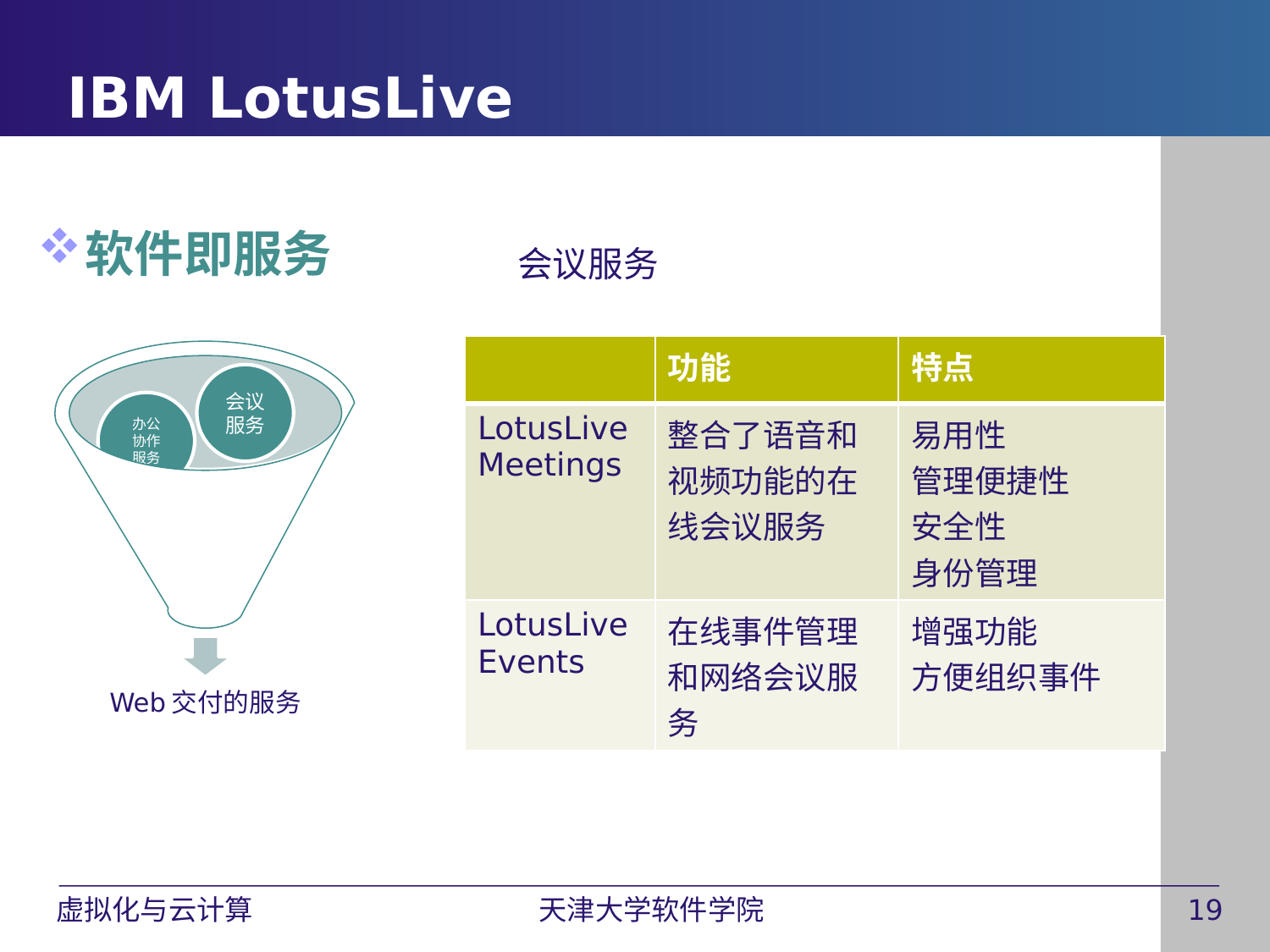

# IBM LotusLive
软件即服务
会议服务
会议服务
办公协作服务
电子邮件服务
Web交付的服务
|  | 功能 | 特点 |
| --- | --- | --- |
| LotusLive Meetings | 整合了语音和视频功能的在线会议服务 | 易用性 管理便捷性 安全性 身份管理 |
| LotusLive Events | 在线事件管理和网络会议服务 | 增强功能 方便组织事件 |